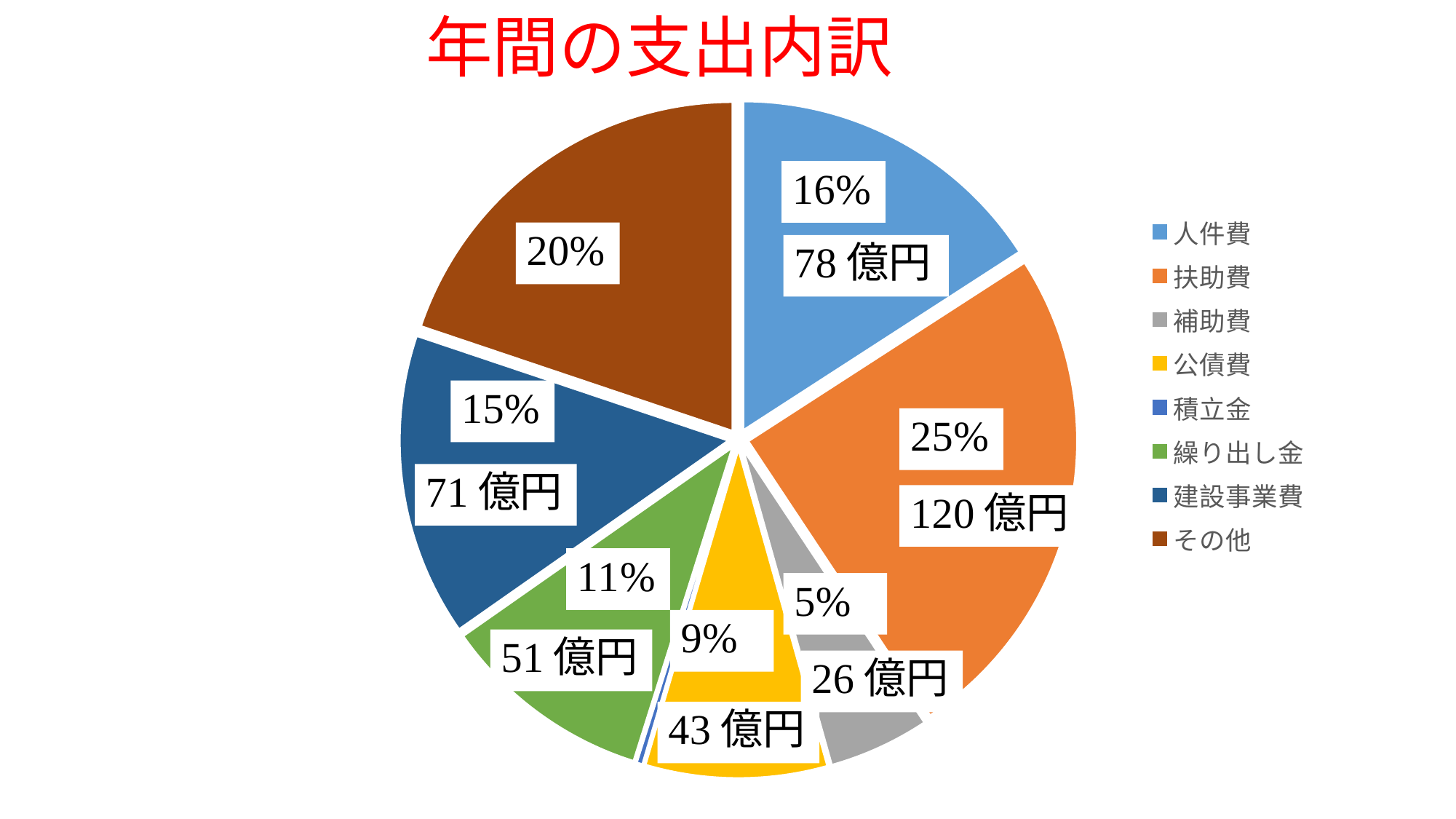

年間の支出内訳

### Chart

| Category | 売上高 |
|---|---|
| 人件費 | 0.16 |
| 扶助費 | 0.25 |
| 補助費 | 0.05 |
| 公債費 | 0.09 |
| 積立金 | 0.003 |
| 繰り出し金 | 0.105 |
| 建設事業費 | 0.15 |
| その他 | 0.2 |